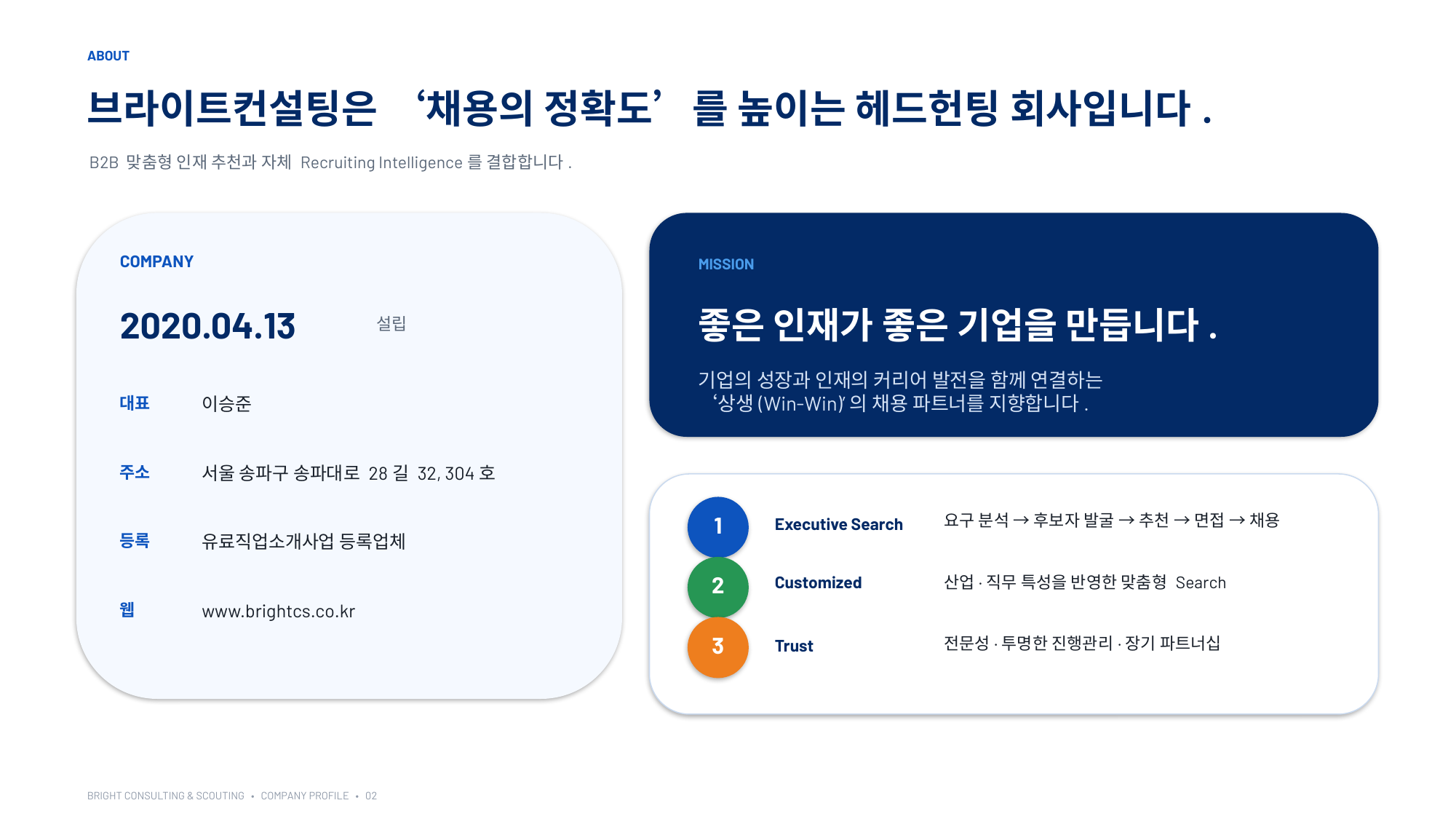

ABOUT
브라이트컨설팅은 ‘채용의 정확도’를 높이는 헤드헌팅 회사입니다.
B2B 맞춤형 인재 추천과 자체 Recruiting Intelligence를 결합합니다.

COMPANY
MISSION
2020.04.13
좋은 인재가 좋은 기업을 만듭니다.
설립
기업의 성장과 인재의 커리어 발전을 함께 연결하는
‘상생(Win-Win)’의 채용 파트너를 지향합니다.
대표
이승준
주소
서울 송파구 송파대로 28길 32, 304호

요구 분석 → 후보자 발굴 → 추천 → 면접 → 채용
1
Executive Search
등록
유료직업소개사업 등록업체

2
산업·직무 특성을 반영한 맞춤형 Search
Customized
웹
www.brightcs.co.kr

3
전문성·투명한 진행관리·장기 파트너십
Trust
BRIGHT CONSULTING & SCOUTING   •   COMPANY PROFILE   •   02